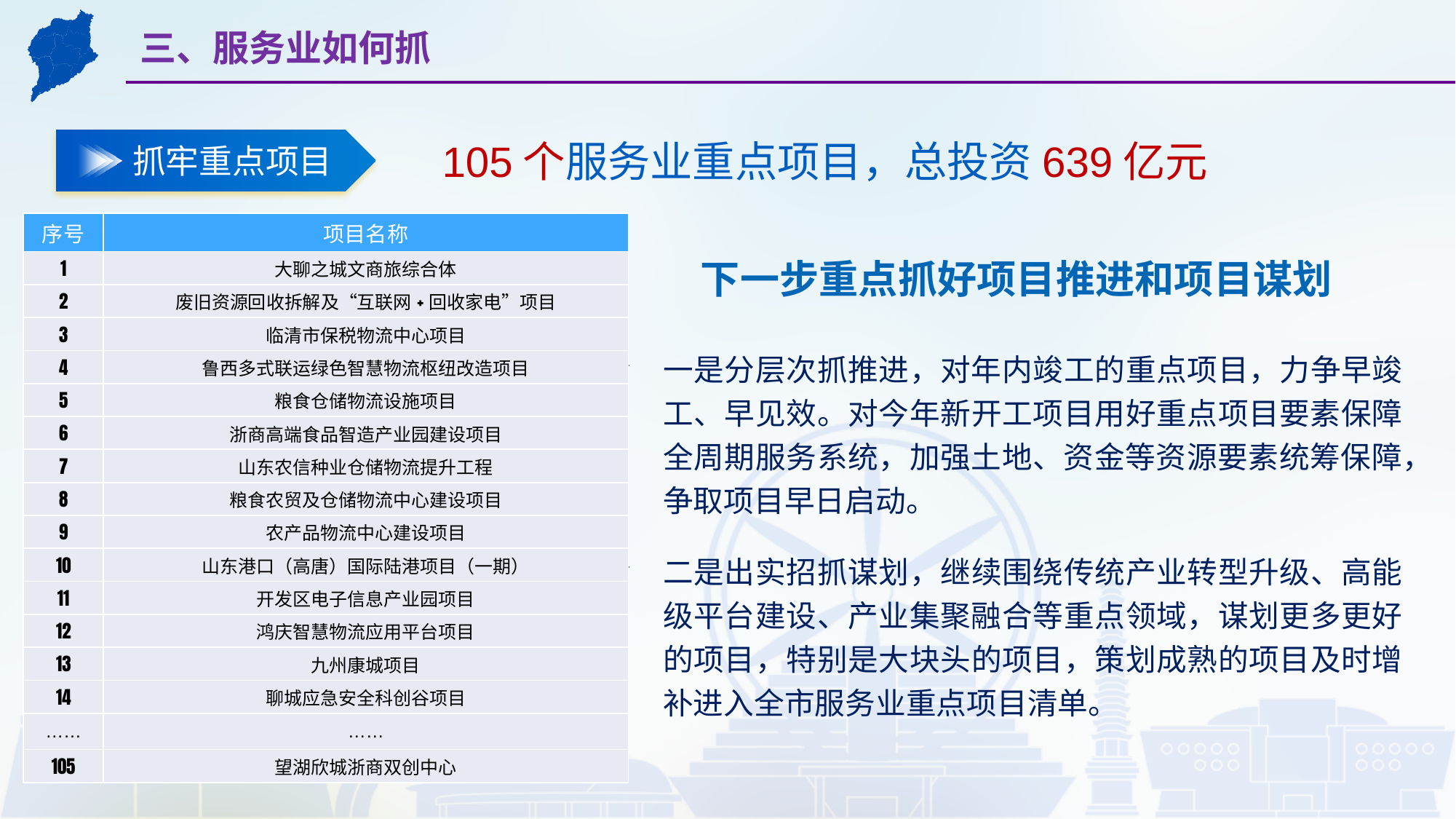

三、服务业如何抓

抓牢重点项目

105个服务业重点项目，总投资639亿元
| 序号 | 项目名称 |
| --- | --- |
| 1 | 大聊之城文商旅综合体 |
| 2 | 废旧资源回收拆解及“互联网+回收家电”项目 |
| 3 | 临清市保税物流中心项目 |
| 4 | 鲁西多式联运绿色智慧物流枢纽改造项目 |
| 5 | 粮食仓储物流设施项目 |
| 6 | 浙商高端食品智造产业园建设项目 |
| 7 | 山东农信种业仓储物流提升工程 |
| 8 | 粮食农贸及仓储物流中心建设项目 |
| 9 | 农产品物流中心建设项目 |
| 10 | 山东港口（高唐）国际陆港项目（一期） |
| 11 | 开发区电子信息产业园项目 |
| 12 | 鸿庆智慧物流应用平台项目 |
| 13 | 九州康城项目 |
| 14 | 聊城应急安全科创谷项目 |
| …… | …… |
| 105 | 望湖欣城浙商双创中心 |
下一步重点抓好项目推进和项目谋划
一是分层次抓推进，对年内竣工的重点项目，力争早竣工、早见效。对今年新开工项目用好重点项目要素保障全周期服务系统，加强土地、资金等资源要素统筹保障，争取项目早日启动。
二是出实招抓谋划，继续围绕传统产业转型升级、高能级平台建设、产业集聚融合等重点领域，谋划更多更好的项目，特别是大块头的项目，策划成熟的项目及时增补进入全市服务业重点项目清单。